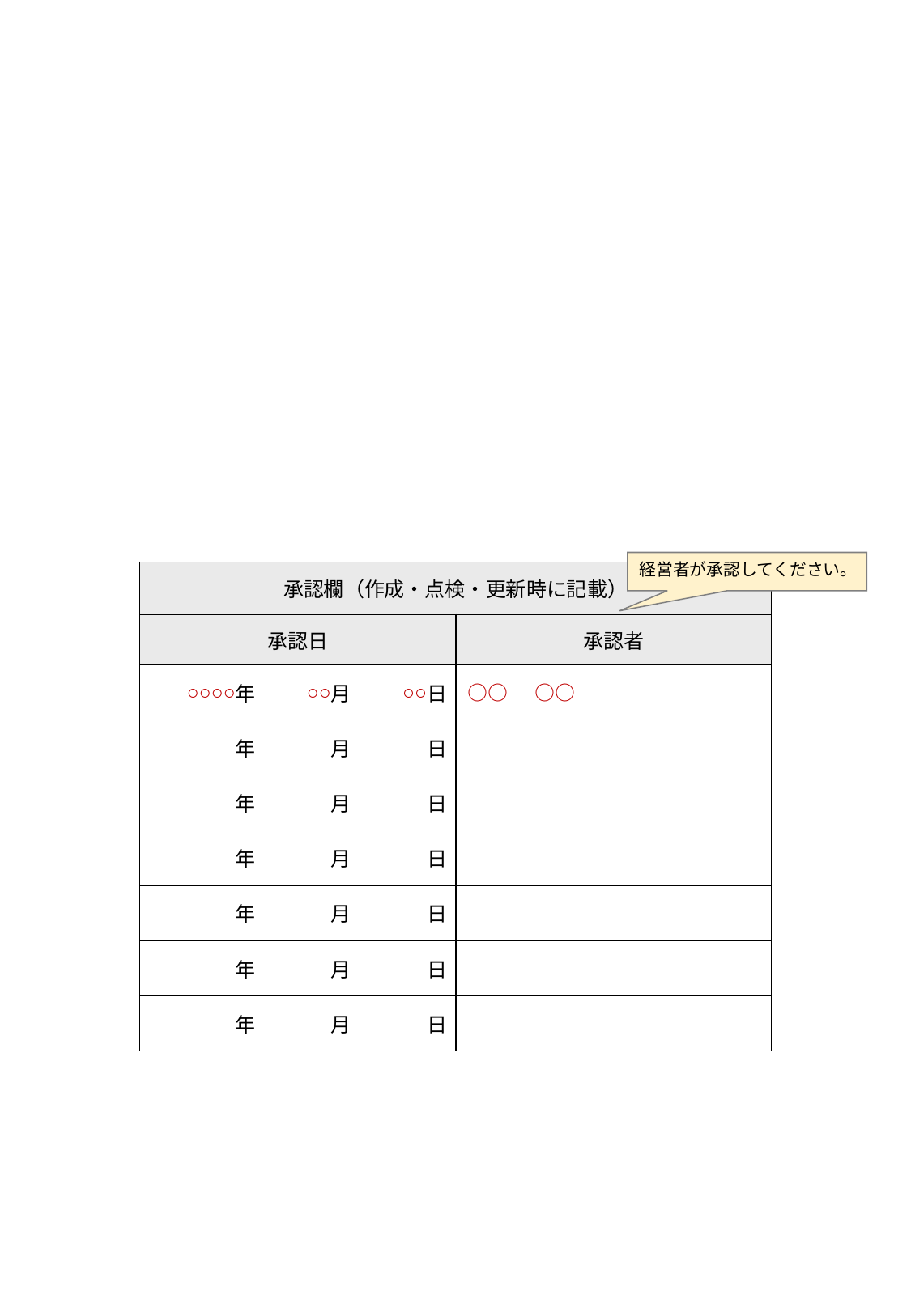

経営者が承認してください。
| 承認欄（作成・点検・更新時に記載） |  |  |  |  |  |  |
| --- | --- | --- | --- | --- | --- | --- |
| 承認日 |  |  |  |  |  | 承認者 |
| ○○○○ | 年 | ○○ | 月 | ○○ | 日 | ○○　○○ |
|  | 年 |  | 月 |  | 日 |  |
|  | 年 |  | 月 |  | 日 |  |
|  | 年 |  | 月 |  | 日 |  |
|  | 年 |  | 月 |  | 日 |  |
|  | 年 |  | 月 |  | 日 |  |
|  | 年 |  | 月 |  | 日 |  |